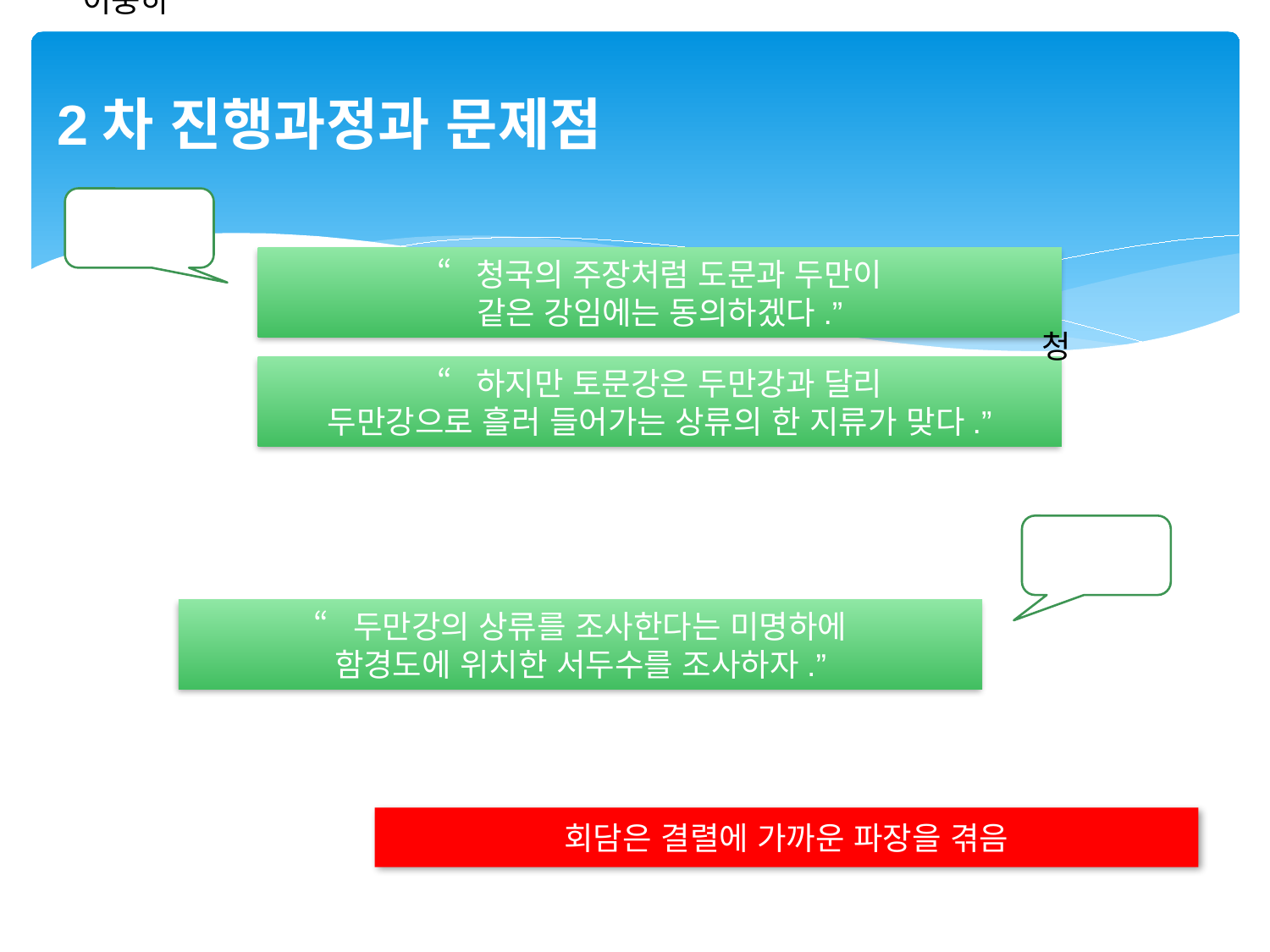

2차 진행과정과 문제점
이중하

“청국의 주장처럼 도문과 두만이
같은 강임에는 동의하겠다.”

“하지만 토문강은 두만강과 달리
두만강으로 흘러 들어가는 상류의 한 지류가 맞다.”

청

“두만강의 상류를 조사한다는 미명하에
함경도에 위치한 서두수를 조사하자.”

회담은 결렬에 가까운 파장을 겪음